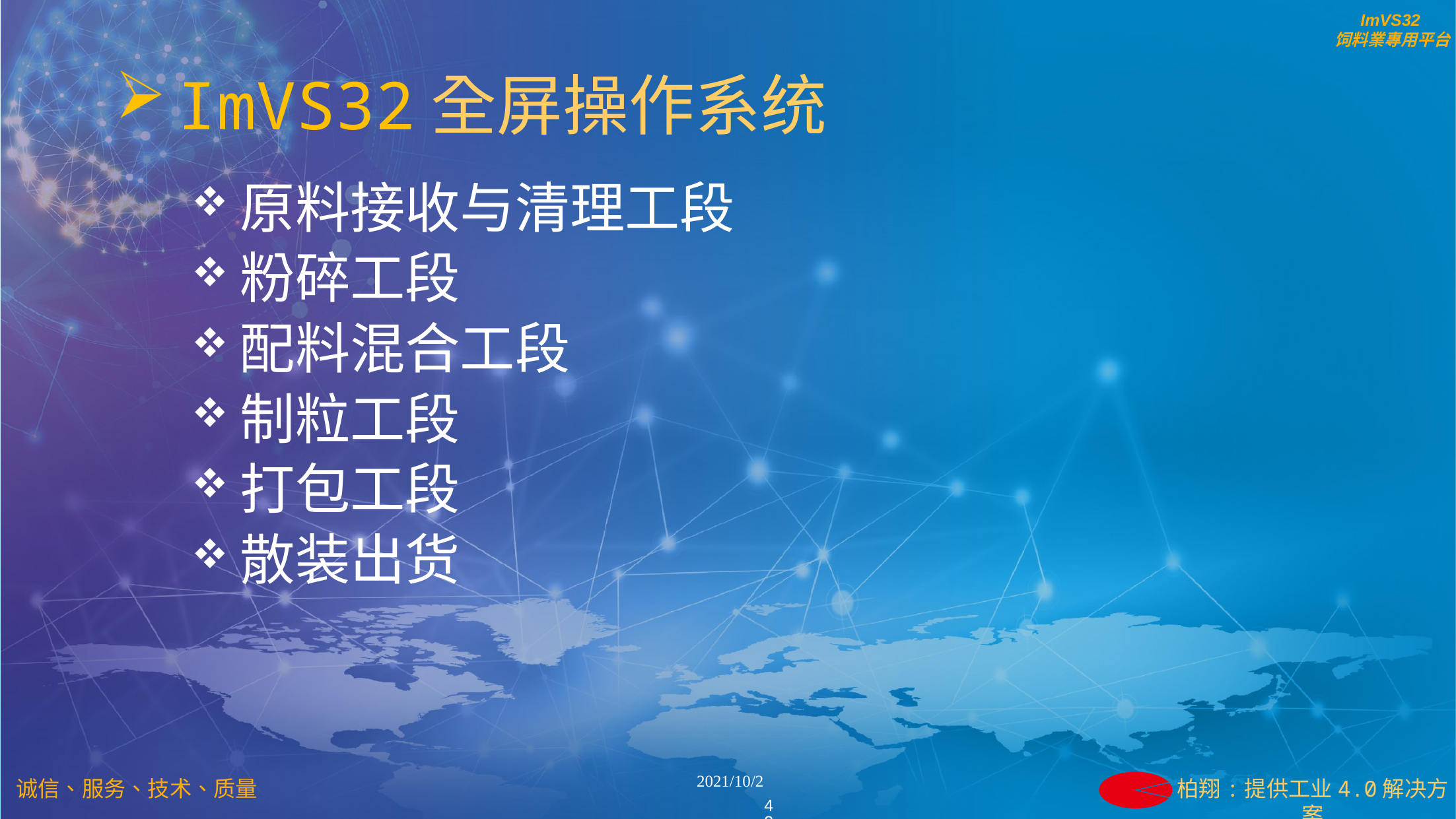

ImVS32全屏操作系统
原料接收与清理工段
粉碎工段
配料混合工段
制粒工段
打包工段
散装出货

43